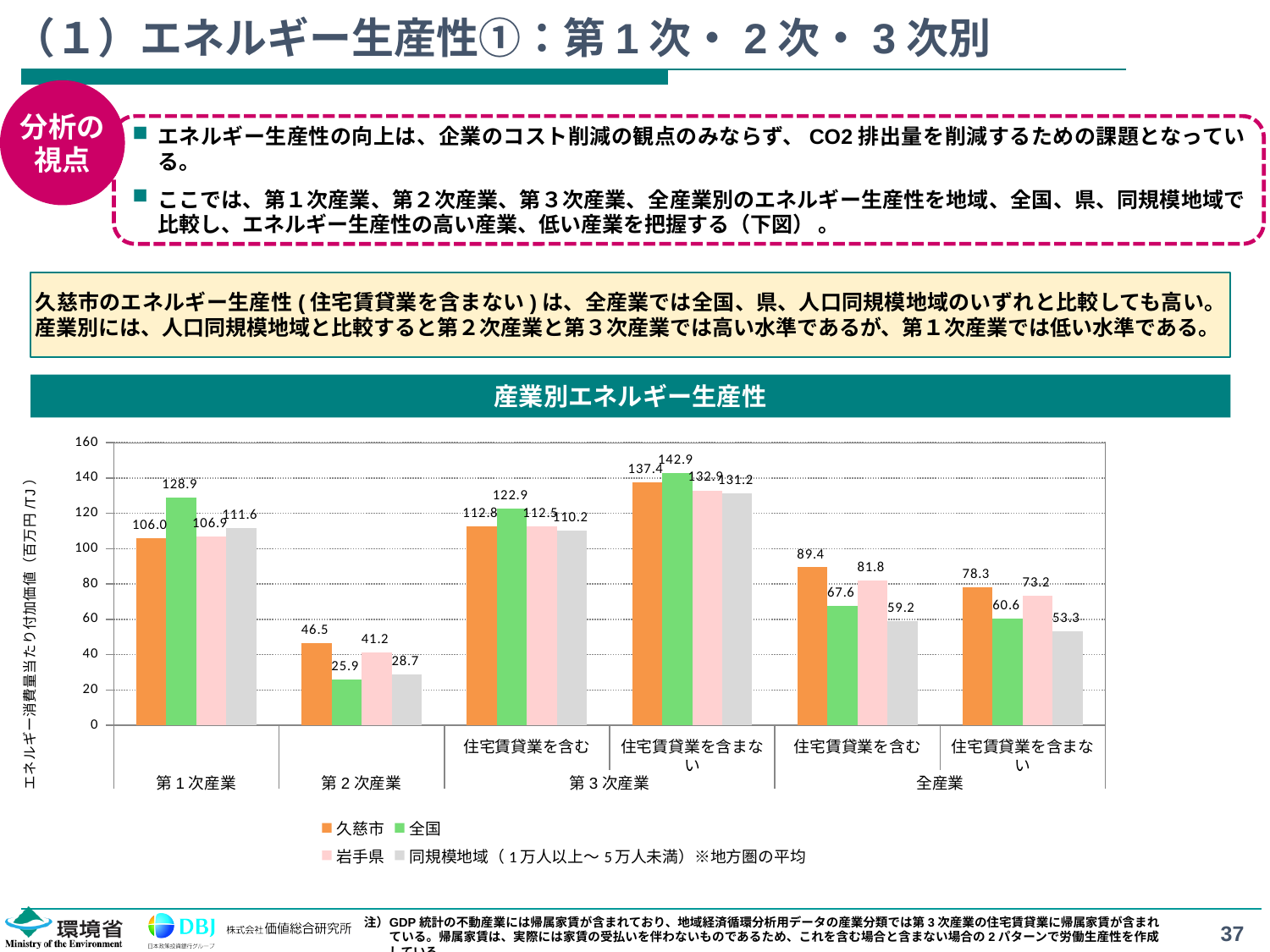

# （１）エネルギー生産性①：第1次・2次・3次別
分析の
視点
エネルギー生産性の向上は、企業のコスト削減の観点のみならず、CO2排出量を削減するための課題となっている。
ここでは、第１次産業、第２次産業、第３次産業、全産業別のエネルギー生産性を地域、全国、県、同規模地域で比較し、エネルギー生産性の高い産業、低い産業を把握する（下図） 。
久慈市のエネルギー生産性(住宅賃貸業を含まない)は、全産業では全国、県、人口同規模地域のいずれと比較しても高い。産業別には、人口同規模地域と比較すると第２次産業と第３次産業では高い水準であるが、第１次産業では低い水準である。
産業別エネルギー生産性

### Chart

| Category | 久慈市 | 全国 | 岩手県 | 同規模地域（1万人以上～5万人未満）※地方圏の平均 |
|---|---|---|---|---|
|  | 105.993033817263 | 128.91017253349744 | 106.88540338945887 | 111.62731572372162 |
|  | 46.48029884823601 | 25.872177487480812 | 41.151088398612444 | 28.655223700954508 |
| 住宅賃貸業を含む | 112.83226393999294 | 122.90325022724957 | 112.45635752298539 | 110.22056397160397 |
| 住宅賃貸業を含まない | 137.3758068432529 | 142.85399937717122 | 132.9283553187427 | 131.23212612774986 |
| 住宅賃貸業を含む | 89.41481608003443 | 67.5619671825957 | 81.84982026716816 | 59.16603280124421 |
| 住宅賃貸業を含まない | 78.25826109800663 | 60.56216492361331 | 73.17376969531728 | 53.31149036467068 |
注）	GDP統計の不動産業には帰属家賃が含まれており、地域経済循環分析用データの産業分類では第3次産業の住宅賃貸業に帰属家賃が含まれている。帰属家賃は、実際には家賃の受払いを伴わないものであるため、これを含む場合と含まない場合の2パターンで労働生産性を作成している。
37